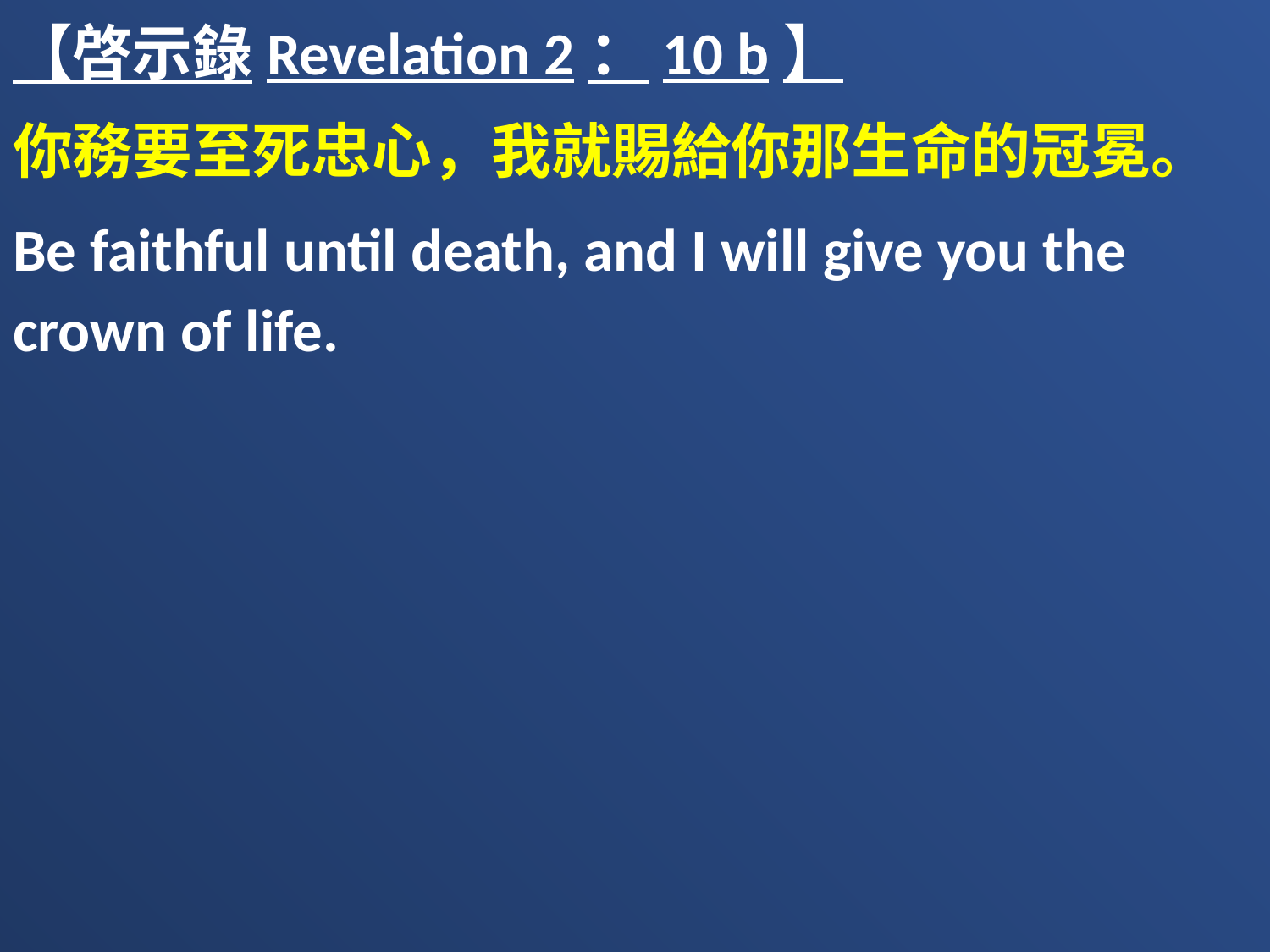

【啓示錄Revelation 2：10 b】
你務要至死忠心，我就賜給你那生命的冠冕。
Be faithful until death, and I will give you the crown of life.